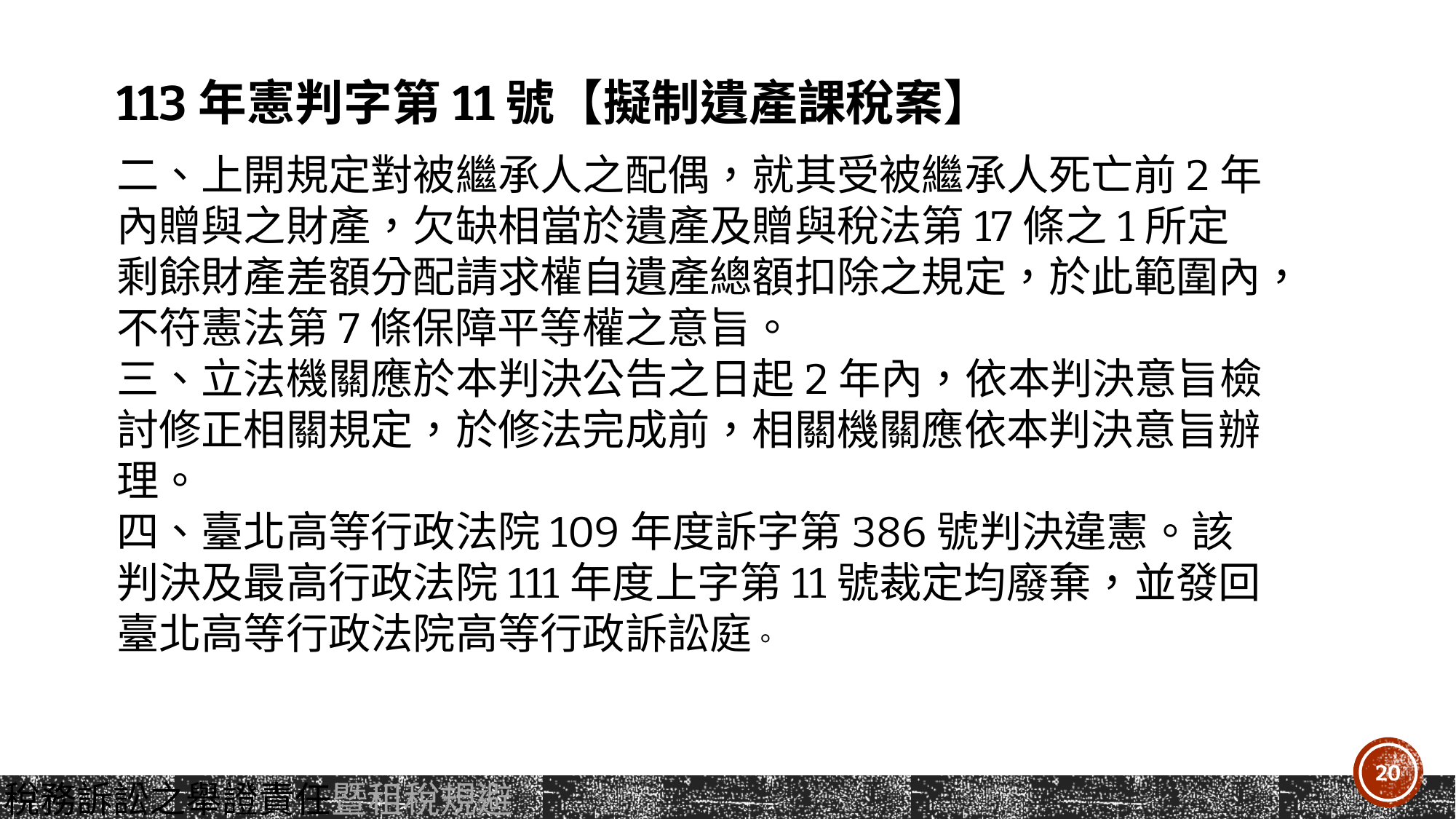

# 113年憲判字第11號【擬制遺產課稅案】
二、上開規定對被繼承人之配偶，就其受被繼承人死亡前2年內贈與之財產，欠缺相當於遺產及贈與稅法第17條之1所定剩餘財產差額分配請求權自遺產總額扣除之規定，於此範圍內，不符憲法第7條保障平等權之意旨。
三、立法機關應於本判決公告之日起2年內，依本判決意旨檢討修正相關規定，於修法完成前，相關機關應依本判決意旨辦理。
四、臺北高等行政法院109年度訴字第386號判決違憲。該判決及最高行政法院111年度上字第11號裁定均廢棄，並發回臺北高等行政法院高等行政訴訟庭。
20